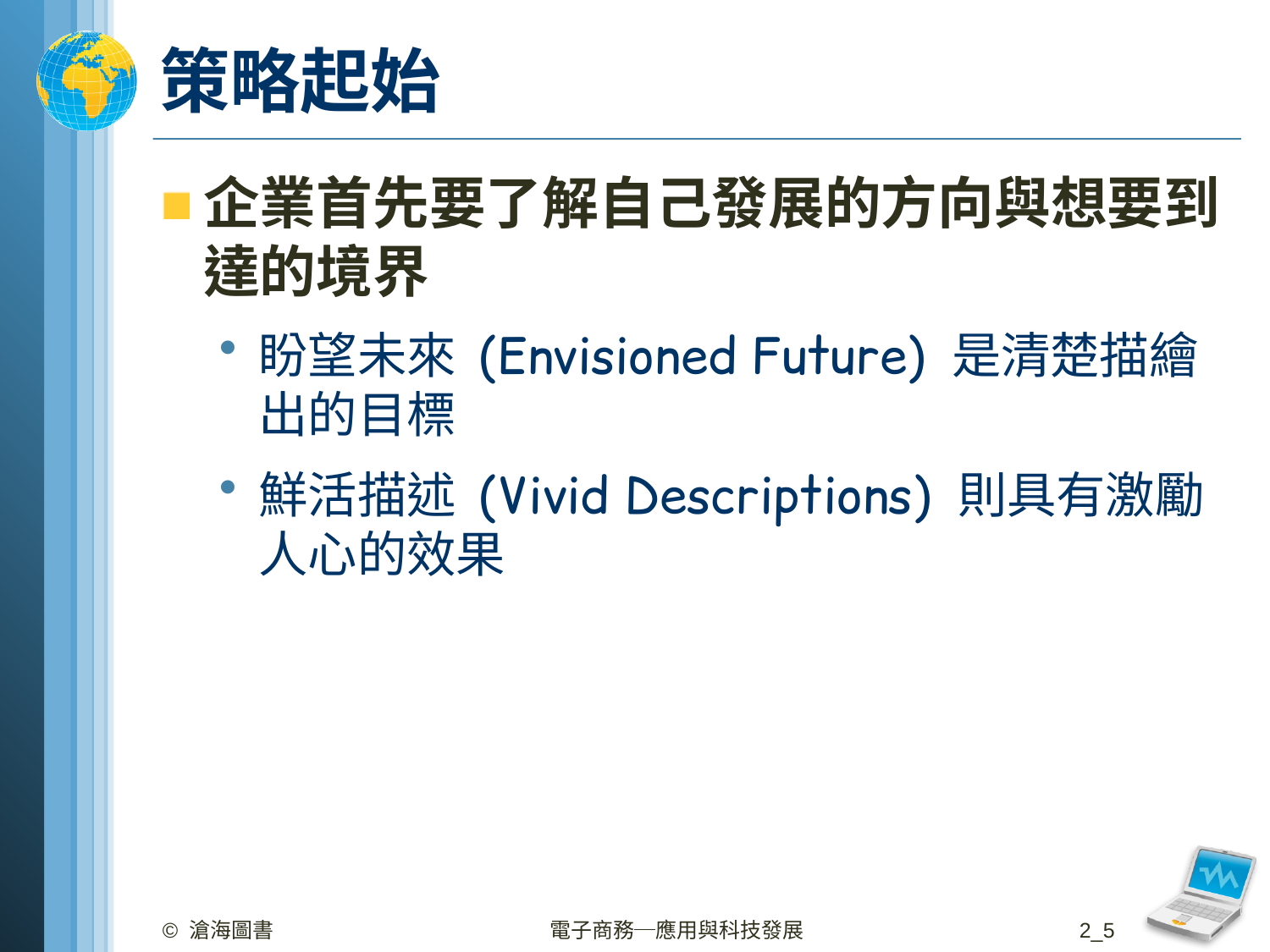

# 策略起始
企業首先要了解自己發展的方向與想要到達的境界
盼望未來 (Envisioned Future) 是清楚描繪出的目標
鮮活描述 (Vivid Descriptions) 則具有激勵人心的效果
© 滄海圖書
電子商務─應用與科技發展
2_5